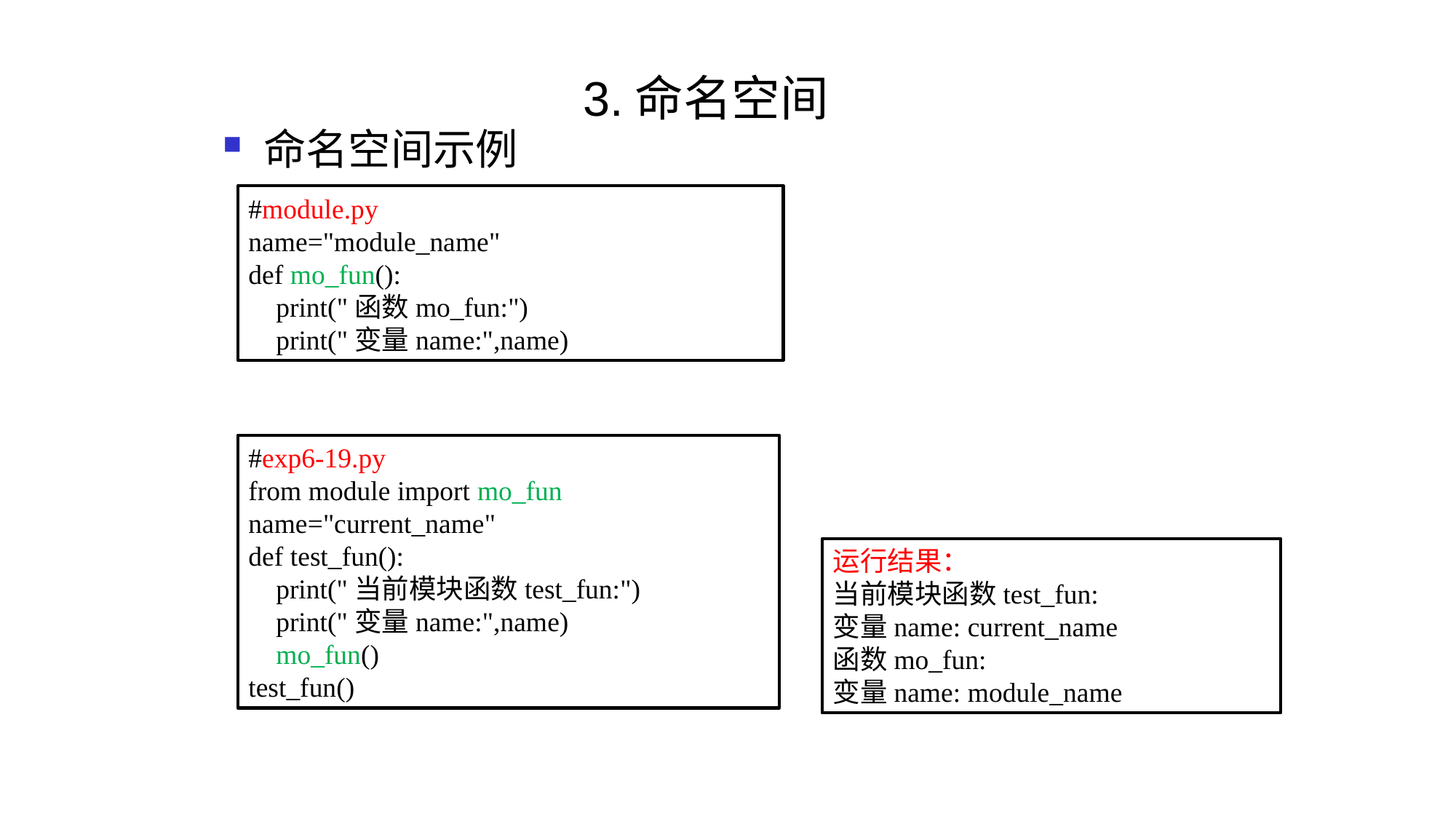

# 3.命名空间
命名空间示例
#module.py
name="module_name"
def mo_fun():
    print("函数mo_fun:")
    print("变量name:",name)
#exp6-19.py
from module import mo_fun
name="current_name"
def test_fun():
    print("当前模块函数test_fun:")
    print("变量name:",name)
    mo_fun()
test_fun()
运行结果：
当前模块函数test_fun:
变量name: current_name
函数mo_fun:
变量name: module_name